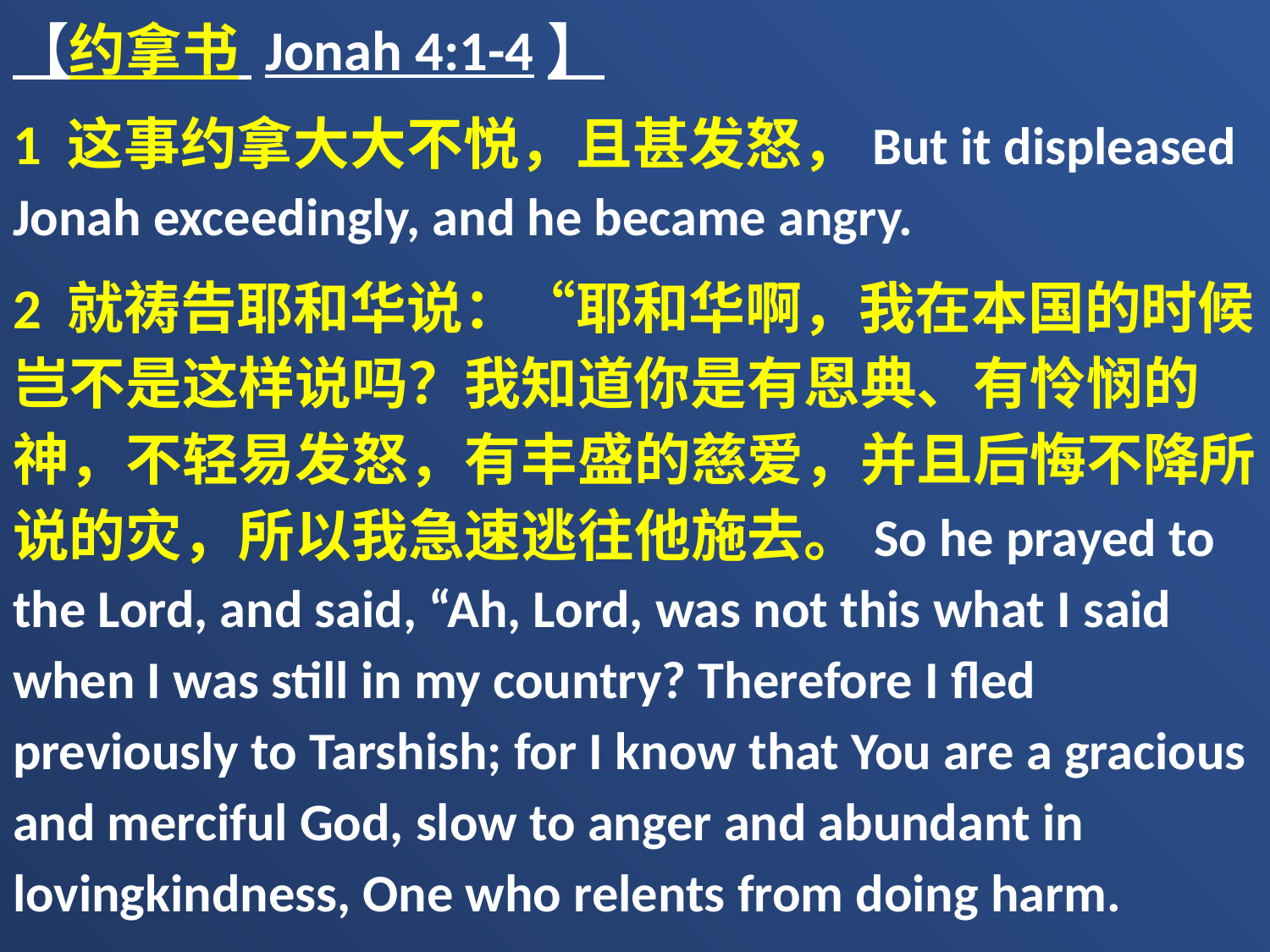

【约拿书 Jonah 4:1-4】
1 这事约拿大大不悦，且甚发怒，But it displeased Jonah exceedingly, and he became angry.
2 就祷告耶和华说：“耶和华啊，我在本国的时候岂不是这样说吗？我知道你是有恩典、有怜悯的　神，不轻易发怒，有丰盛的慈爱，并且后悔不降所说的灾，所以我急速逃往他施去。So he prayed to the Lord, and said, “Ah, Lord, was not this what I said when I was still in my country? Therefore I fled previously to Tarshish; for I know that You are a gracious and merciful God, slow to anger and abundant in lovingkindness, One who relents from doing harm.